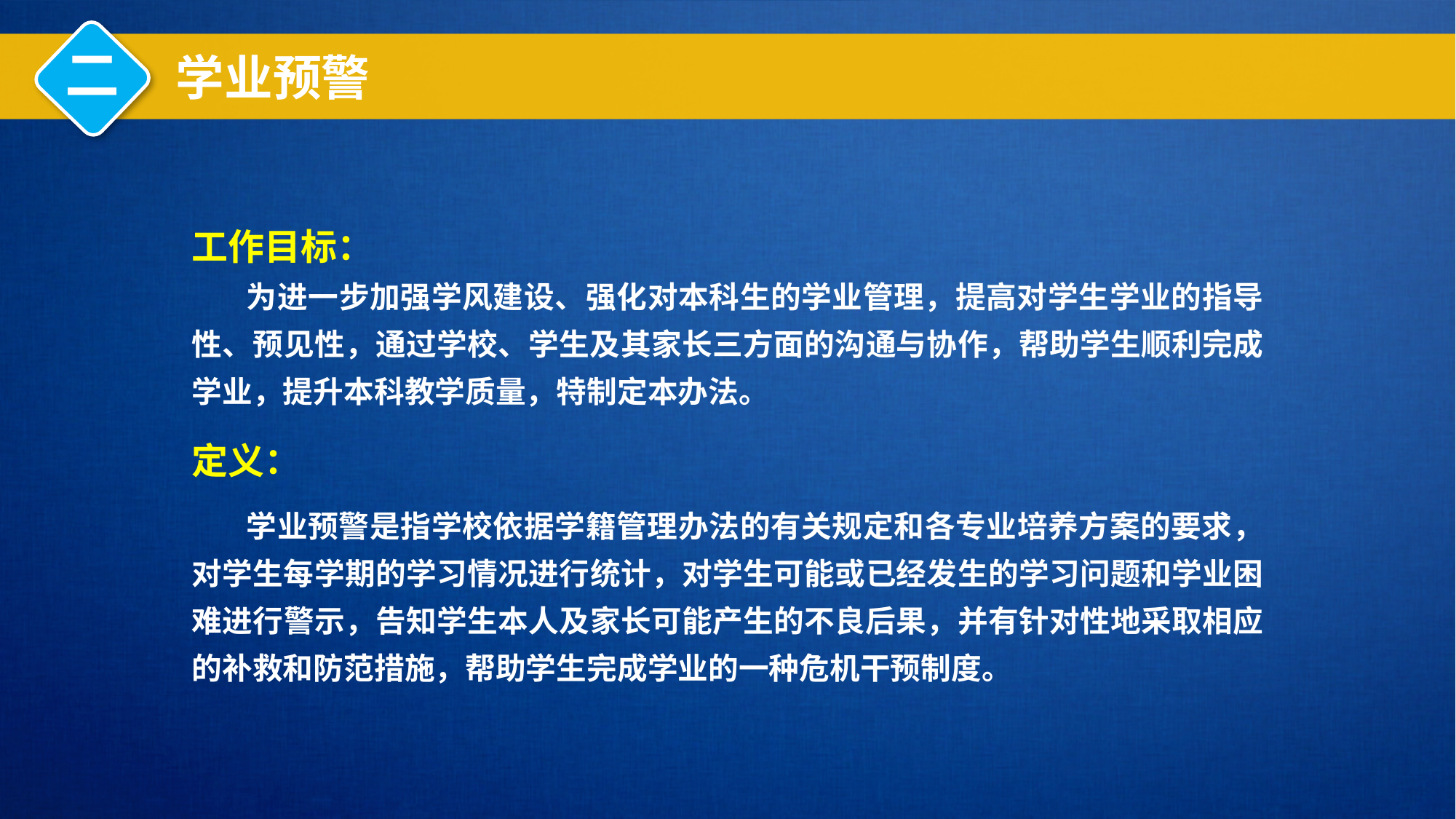

二

学业预警
工作目标：
为进一步加强学风建设、强化对本科生的学业管理，提高对学生学业的指导性、预见性，通过学校、学生及其家长三方面的沟通与协作，帮助学生顺利完成学业，提升本科教学质量，特制定本办法。
定义：
学业预警是指学校依据学籍管理办法的有关规定和各专业培养方案的要求，对学生每学期的学习情况进行统计，对学生可能或已经发生的学习问题和学业困难进行警示，告知学生本人及家长可能产生的不良后果，并有针对性地采取相应的补救和防范措施，帮助学生完成学业的一种危机干预制度。